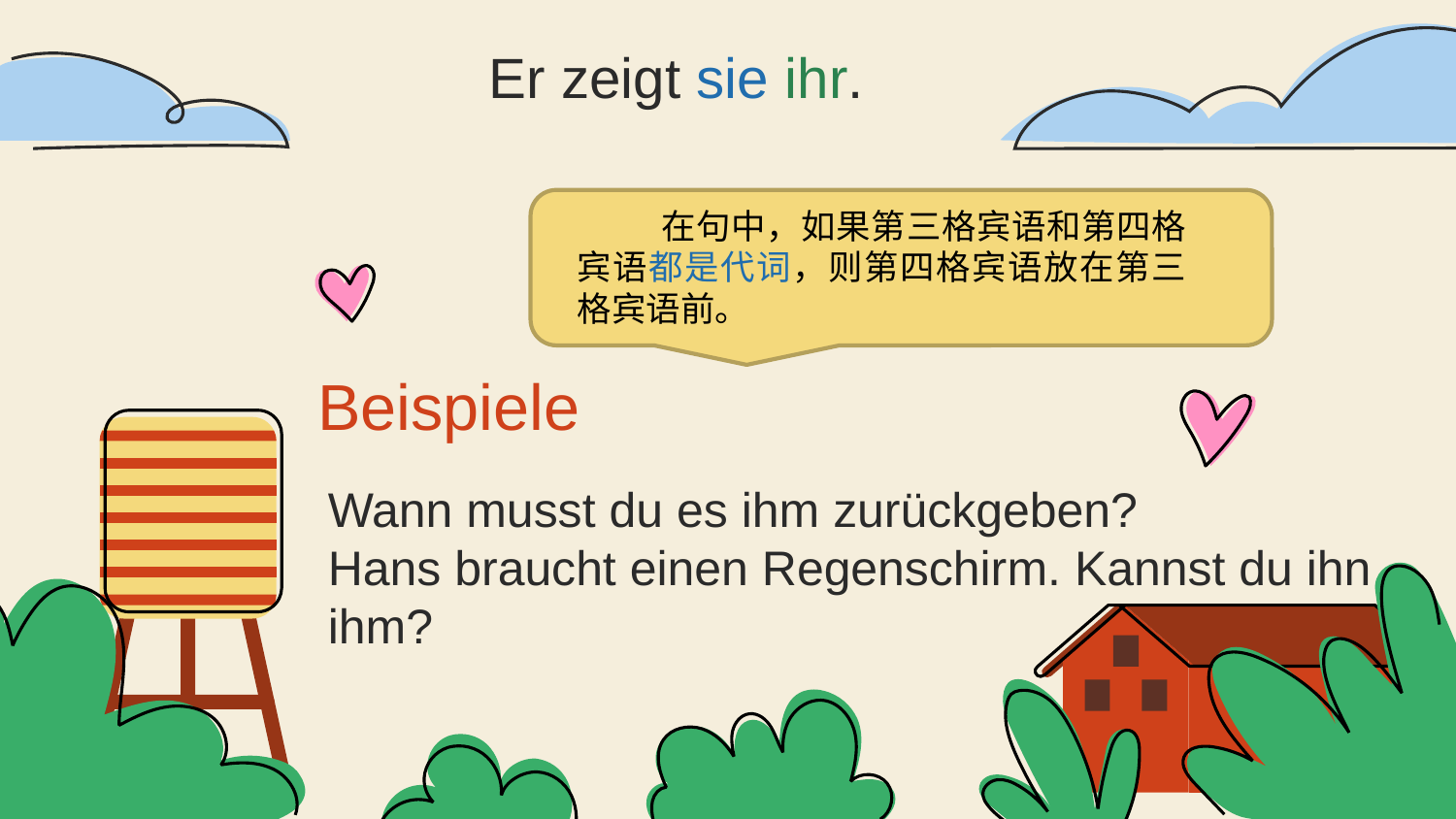

# Er zeigt sie ihr.

         在句中，如果第三格宾语和第四格宾语都是代词，则第四格宾语放在第三格宾语前。
Beispiele
Wann musst du es ihm zurückgeben?
Hans braucht einen Regenschirm. Kannst du ihn ihm?